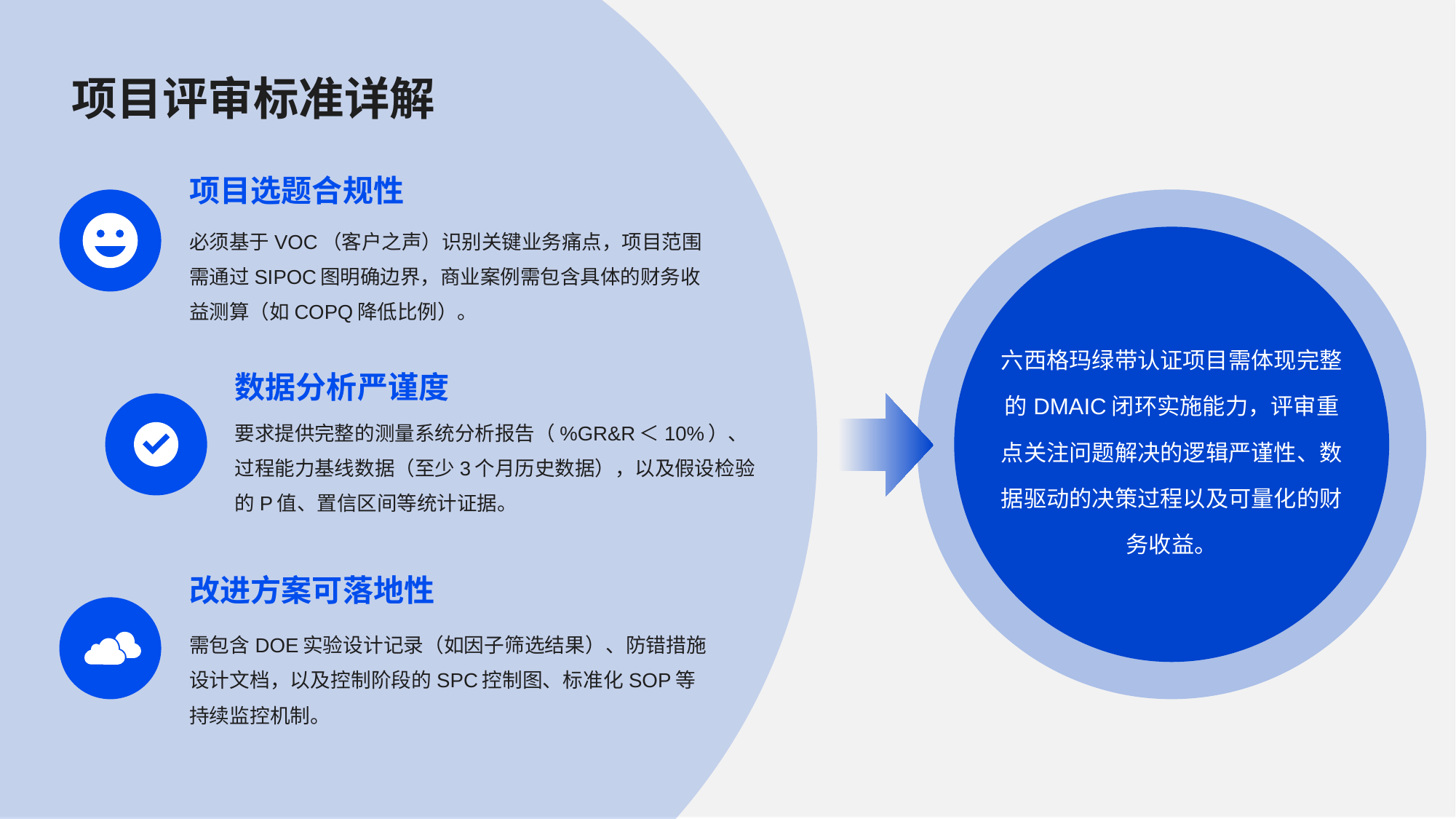

项目评审标准详解
项目选题合规性

必须基于VOC（客户之声）识别关键业务痛点，项目范围需通过SIPOC图明确边界，商业案例需包含具体的财务收益测算（如COPQ降低比例）。

六西格玛绿带认证项目需体现完整的DMAIC闭环实施能力，评审重点关注问题解决的逻辑严谨性、数据驱动的决策过程以及可量化的财务收益。
数据分析严谨度

要求提供完整的测量系统分析报告（%GR&R＜10%）、过程能力基线数据（至少3个月历史数据），以及假设检验的P值、置信区间等统计证据。

改进方案可落地性

需包含DOE实验设计记录（如因子筛选结果）、防错措施设计文档，以及控制阶段的SPC控制图、标准化SOP等持续监控机制。